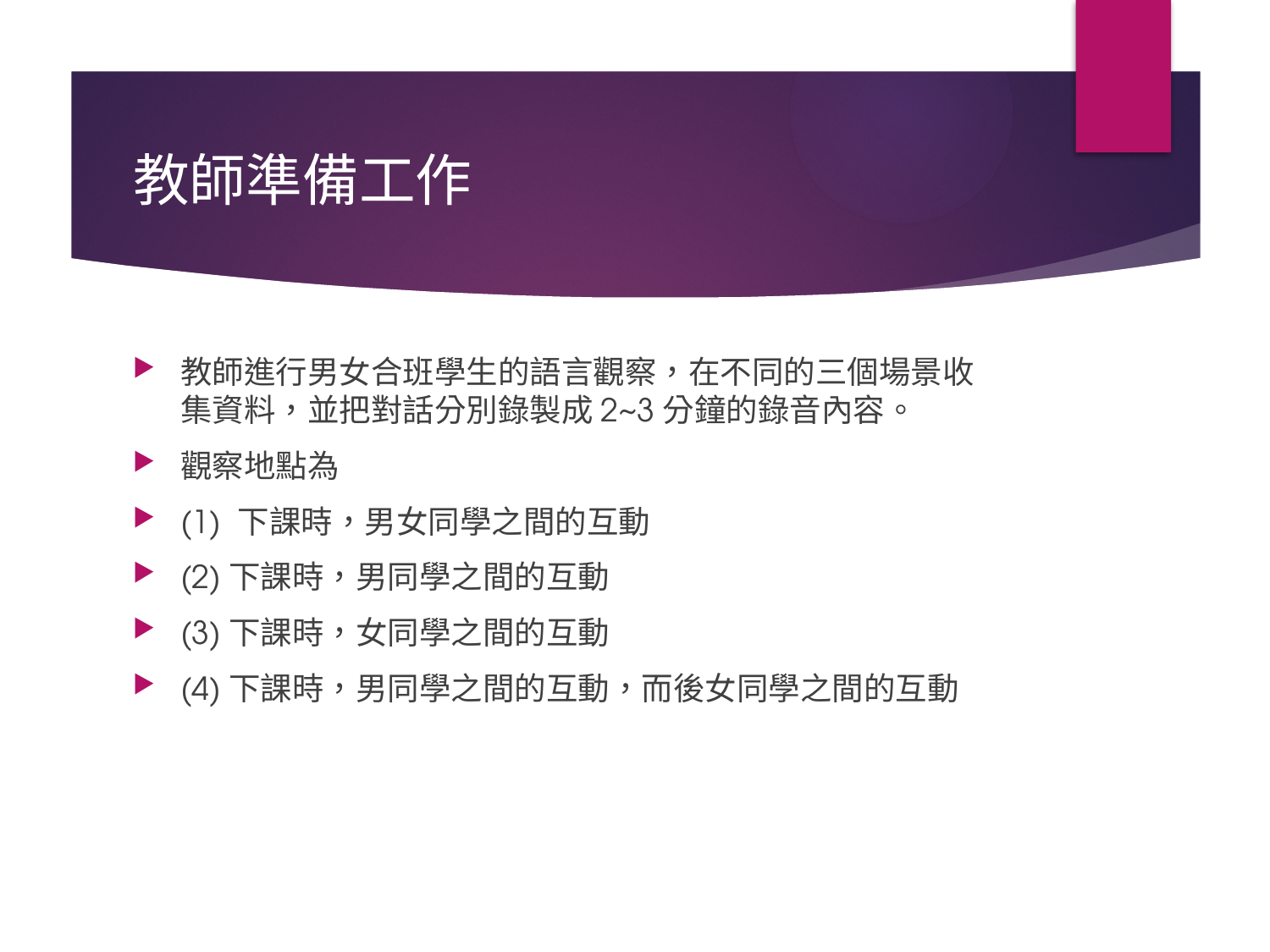

# 教師準備工作
教師進行男女合班學生的語言觀察，在不同的三個場景收集資料，並把對話分別錄製成2~3分鐘的錄音內容。
觀察地點為
(1) 下課時，男女同學之間的互動
(2)下課時，男同學之間的互動
(3)下課時，女同學之間的互動
(4)下課時，男同學之間的互動，而後女同學之間的互動